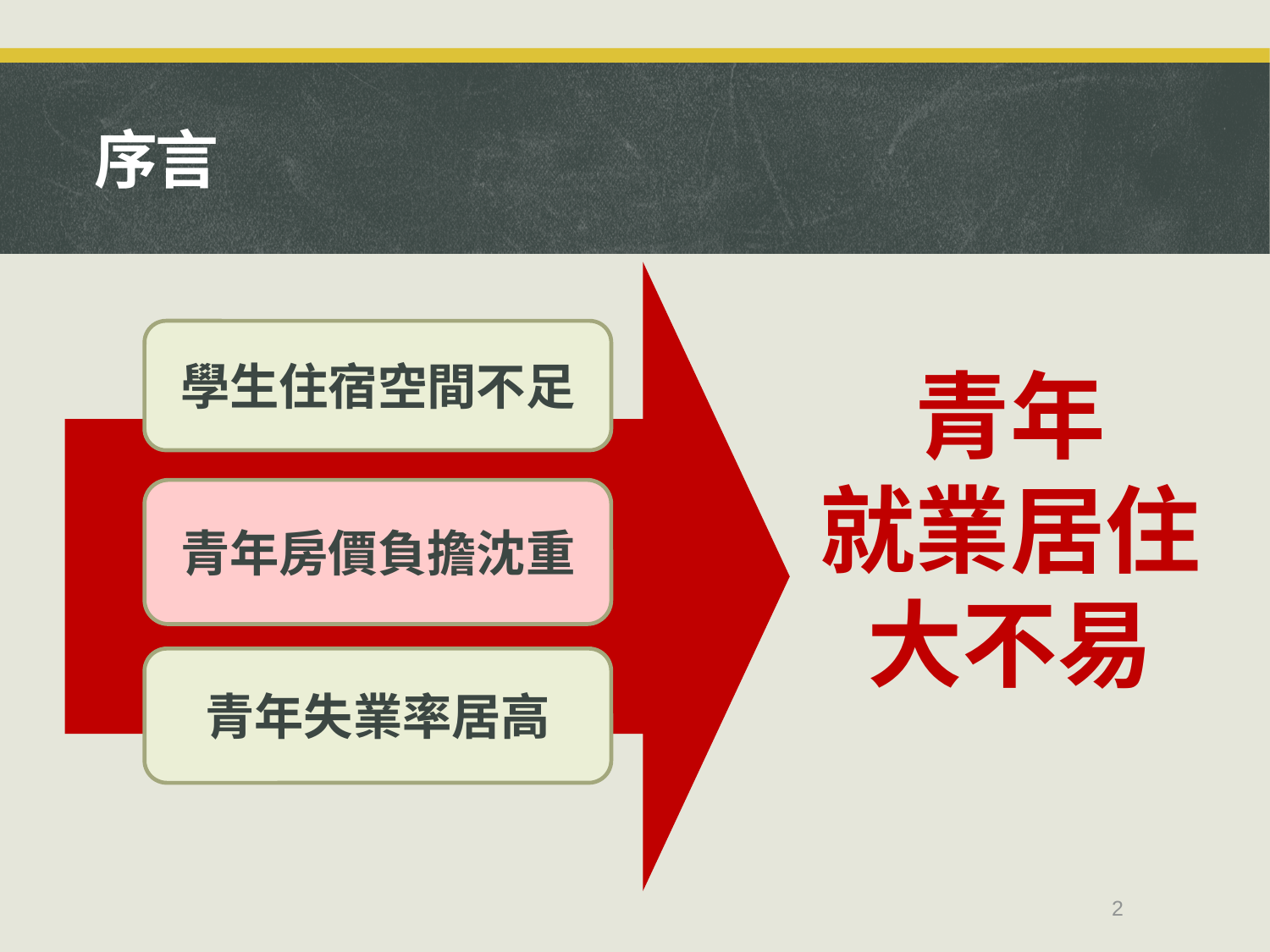

# 序言

學生住宿空間不足
青年房價負擔沈重
青年失業率居高
青年
就業居住
大不易
2